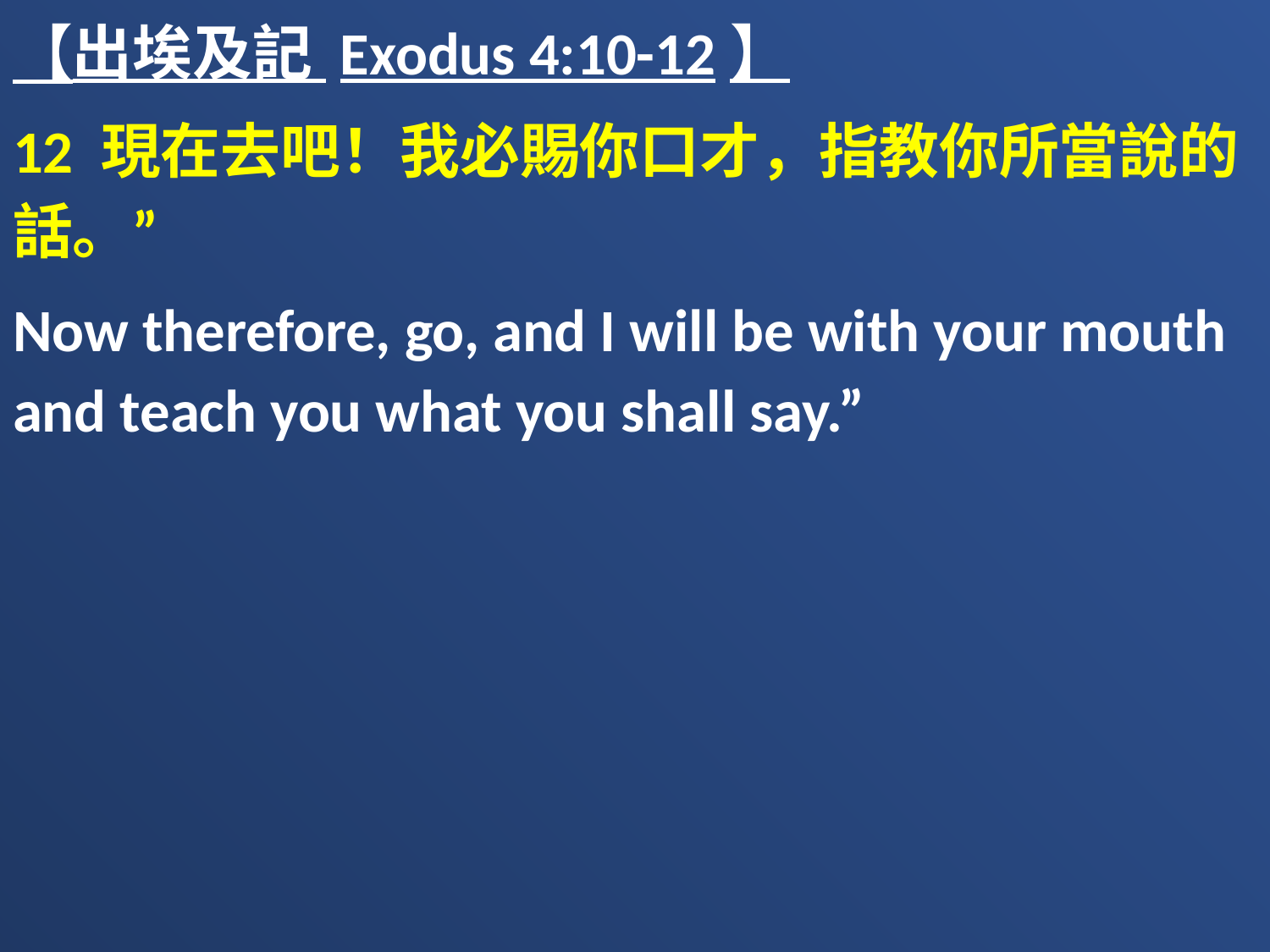

【出埃及記 Exodus 4:10-12】
12 現在去吧！我必賜你口才，指教你所當說的話。”
Now therefore, go, and I will be with your mouth and teach you what you shall say.”